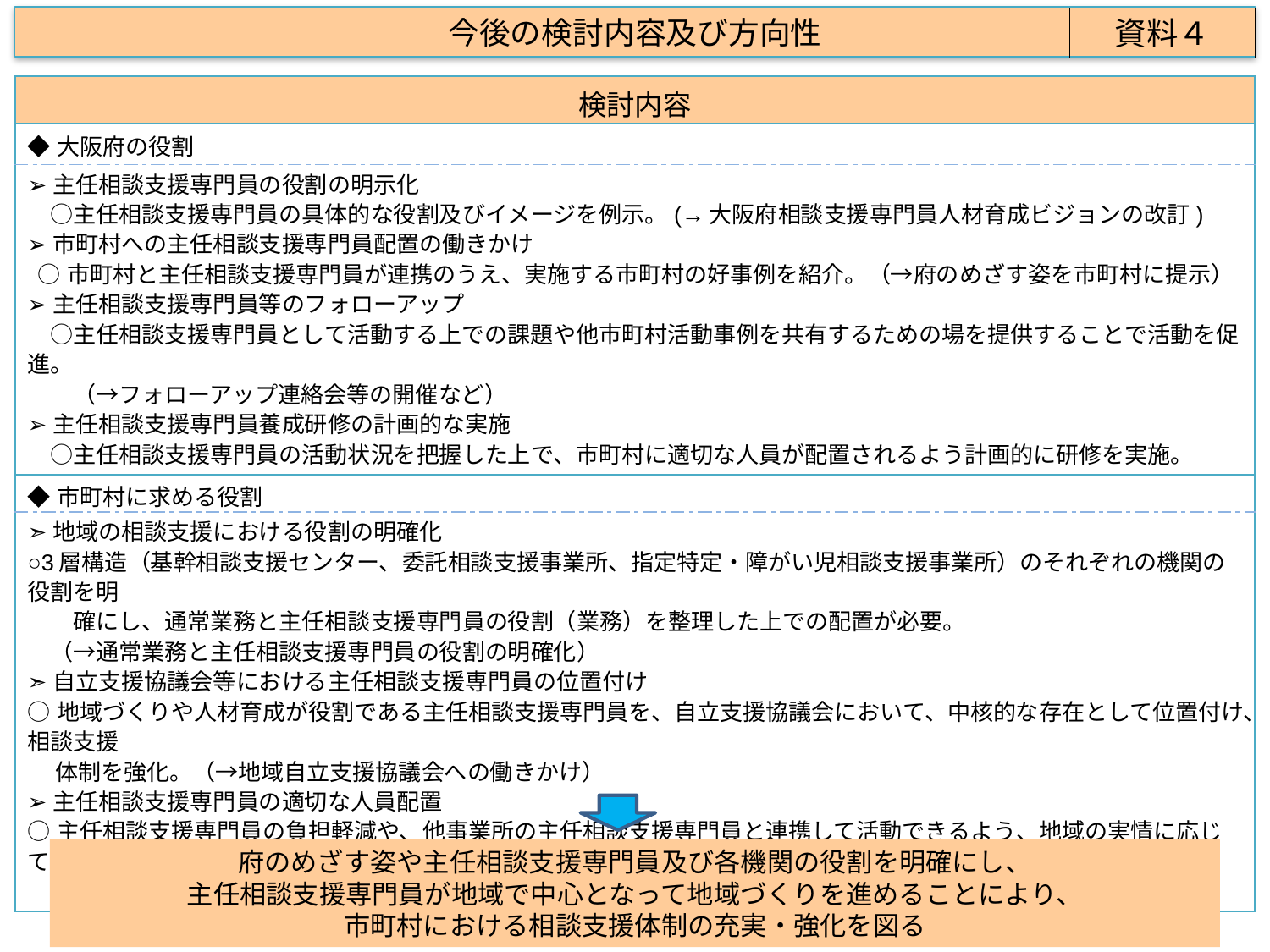

今後の検討内容及び方向性
資料４
| 検討内容 |
| --- |
| ◆大阪府の役割 |
| ➢主任相談支援専門員の役割の明示化 　○主任相談支援専門員の具体的な役割及びイメージを例示。(→大阪府相談支援専門員人材育成ビジョンの改訂) ➢市町村への主任相談支援専門員配置の働きかけ ○市町村と主任相談支援専門員が連携のうえ、実施する市町村の好事例を紹介。（→府のめざす姿を市町村に提示） ➢主任相談支援専門員等のフォローアップ 　○主任相談支援専門員として活動する上での課題や他市町村活動事例を共有するための場を提供することで活動を促進。　 　　（→フォローアップ連絡会等の開催など） ➢主任相談支援専門員養成研修の計画的な実施 　○主任相談支援専門員の活動状況を把握した上で、市町村に適切な人員が配置されるよう計画的に研修を実施。 |
| ◆市町村に求める役割 |
| ➣地域の相談支援における役割の明確化 ○3層構造（基幹相談支援センター、委託相談支援事業所、指定特定・障がい児相談支援事業所）のそれぞれの機関の役割を明 　　確にし、通常業務と主任相談支援専門員の役割（業務）を整理した上での配置が必要。　 　（→通常業務と主任相談支援専門員の役割の明確化） ➣自立支援協議会等における主任相談支援専門員の位置付け ○地域づくりや人材育成が役割である主任相談支援専門員を、自立支援協議会において、中核的な存在として位置付け、相談支援 　 体制を強化。（→地域自立支援協議会への働きかけ） ➢主任相談支援専門員の適切な人員配置 ○主任相談支援専門員の負担軽減や、他事業所の主任相談支援専門員と連携して活動できるよう、地域の実情に応じて複数の主 　 任相談支援専門員を配置。（→市町村における計画的な配置） |

府のめざす姿や主任相談支援専門員及び各機関の役割を明確にし、
主任相談支援専門員が地域で中心となって地域づくりを進めることにより、
市町村における相談支援体制の充実・強化を図る